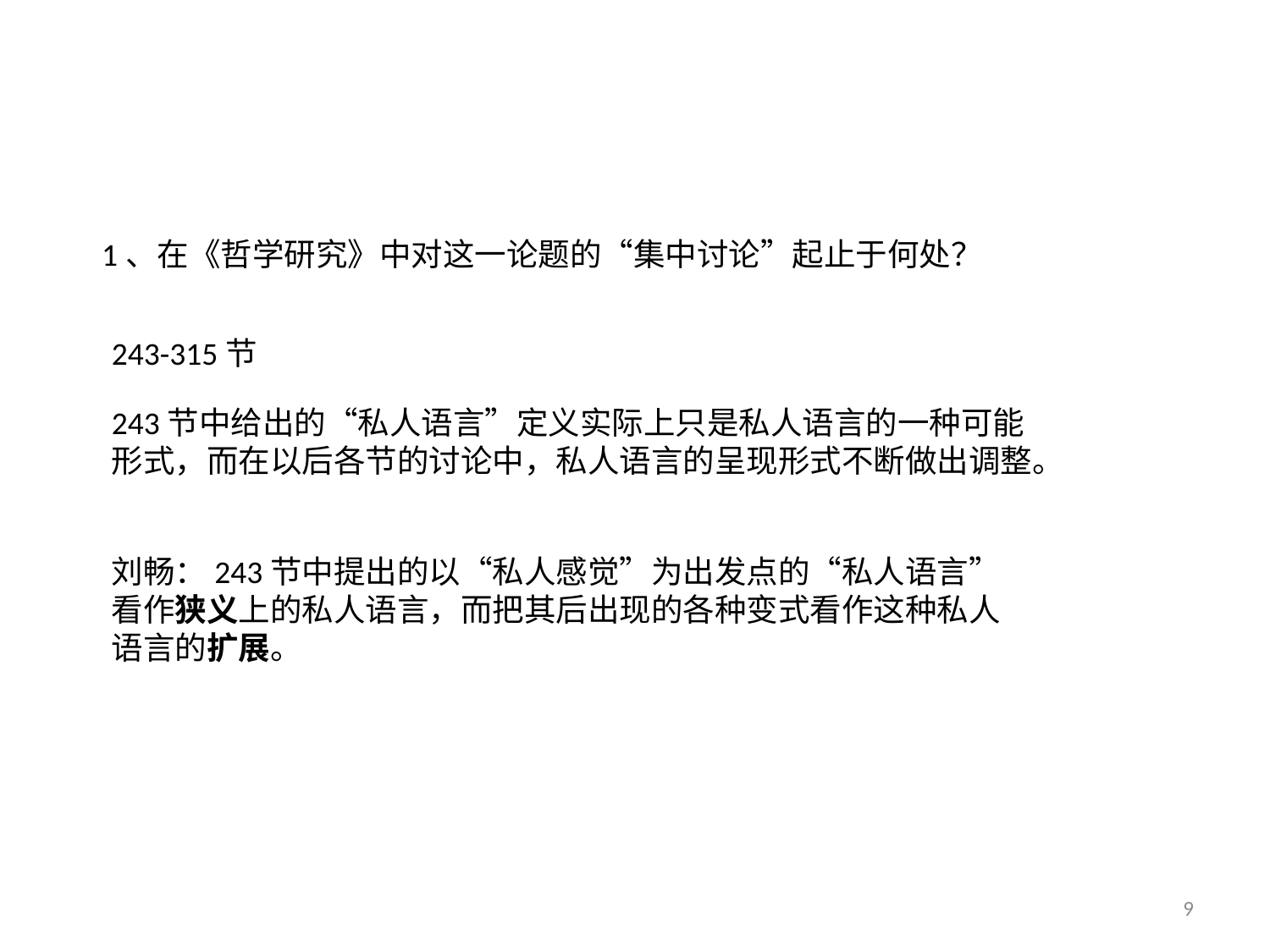

1、在《哲学研究》中对这一论题的“集中讨论”起止于何处？
243-315节
243节中给出的“私人语言”定义实际上只是私人语言的一种可能形式，而在以后各节的讨论中，私人语言的呈现形式不断做出调整。
刘畅：243节中提出的以“私人感觉”为出发点的“私人语言”看作狭义上的私人语言，而把其后出现的各种变式看作这种私人语言的扩展。

9